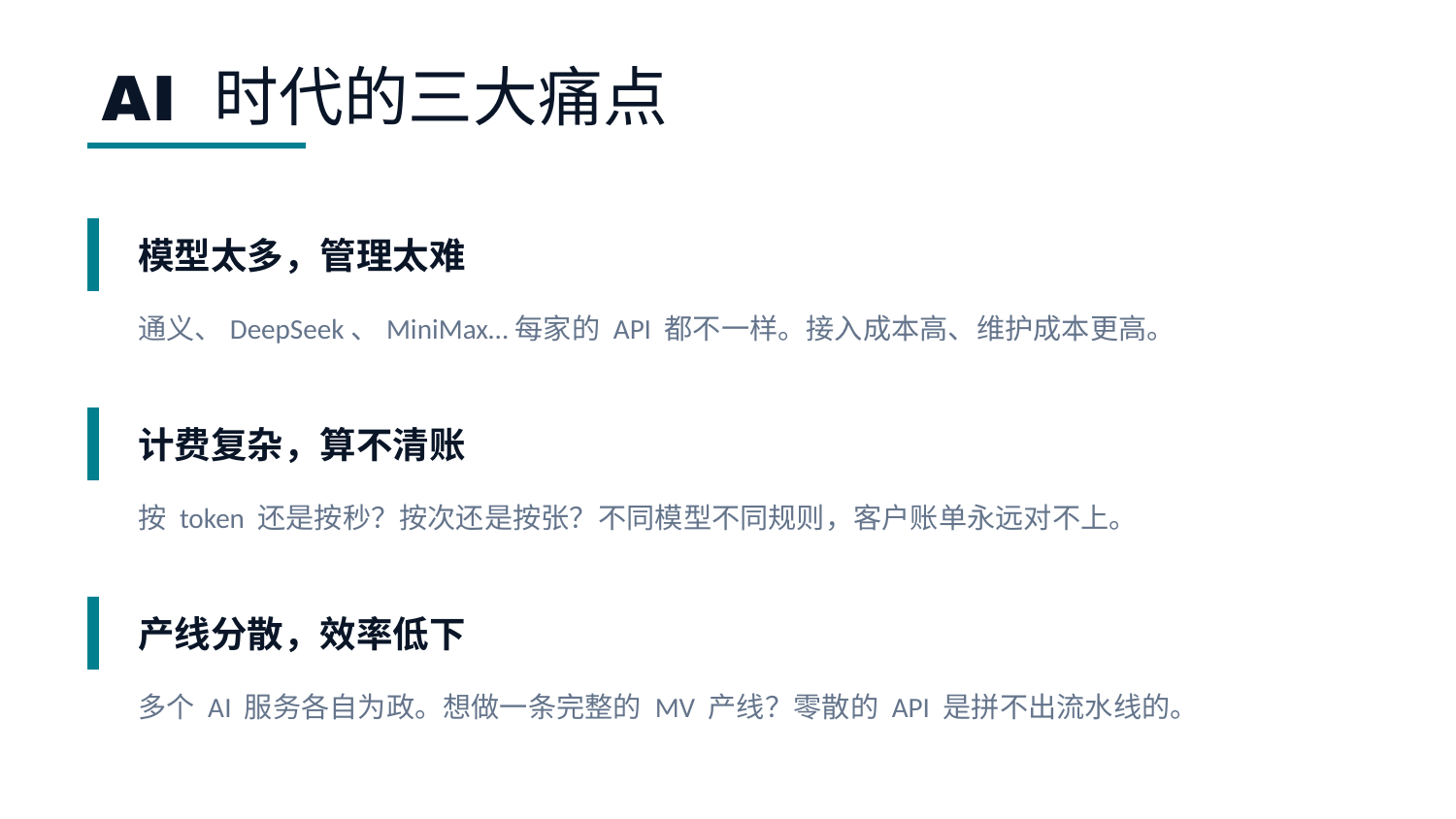

AI 时代的三大痛点

模型太多，管理太难
通义、DeepSeek、MiniMax…每家的 API 都不一样。接入成本高、维护成本更高。

计费复杂，算不清账
按 token 还是按秒？按次还是按张？不同模型不同规则，客户账单永远对不上。

产线分散，效率低下
多个 AI 服务各自为政。想做一条完整的 MV 产线？零散的 API 是拼不出流水线的。